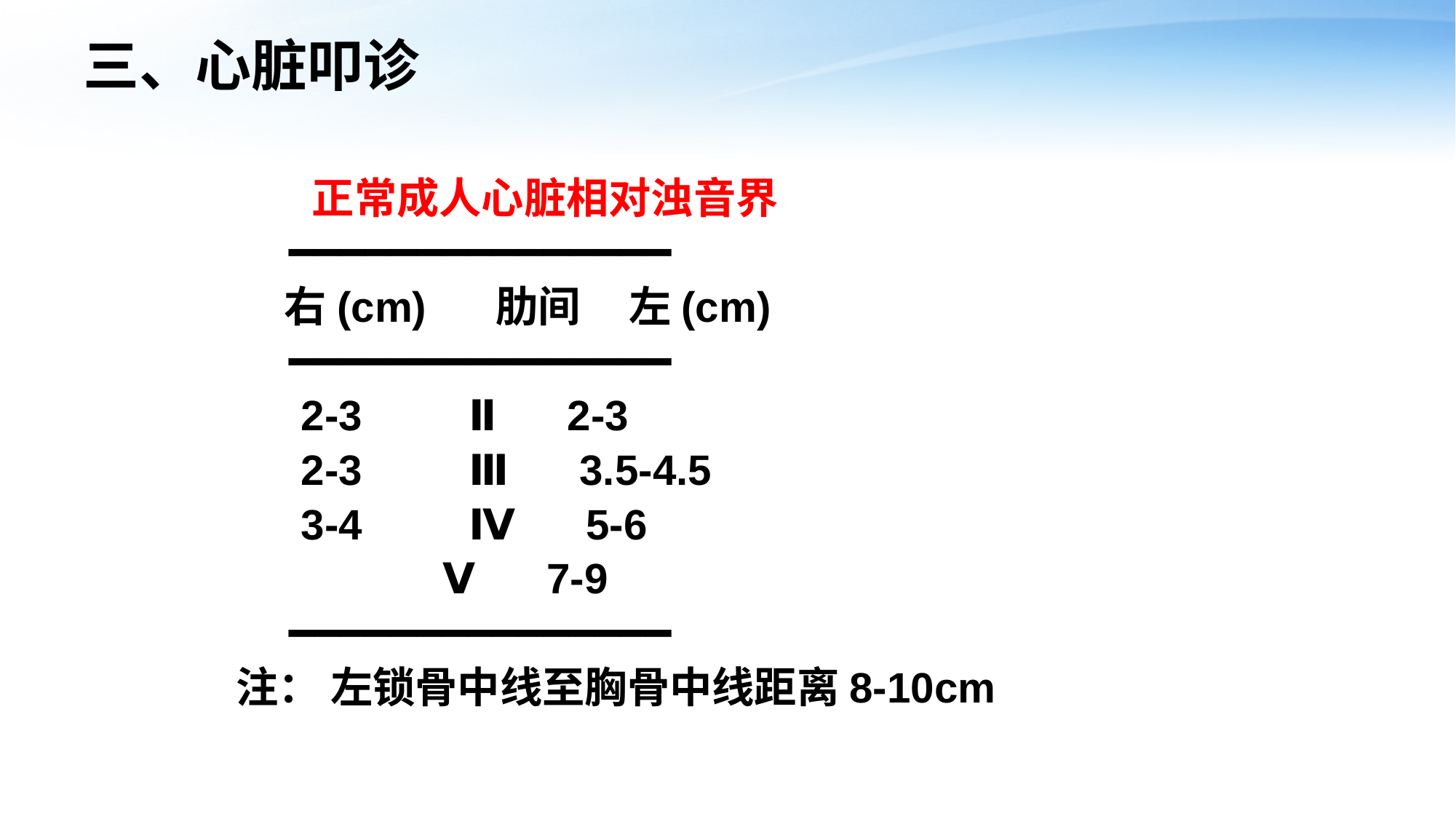

# 三、心脏叩诊

          正常成人心脏相对浊音界
       ━━━━━━━━━━━━━━━
       右(cm)     肋间     左(cm)
       ━━━━━━━━━━━━━━━
        2-3         Ⅱ      2-3
        2-3         Ⅲ      3.5-4.5
        3-4         Ⅳ      5-6
                    Ⅴ      7-9
       ━━━━━━━━━━━━━━━
  注： 左锁骨中线至胸骨中线距离8-10cm